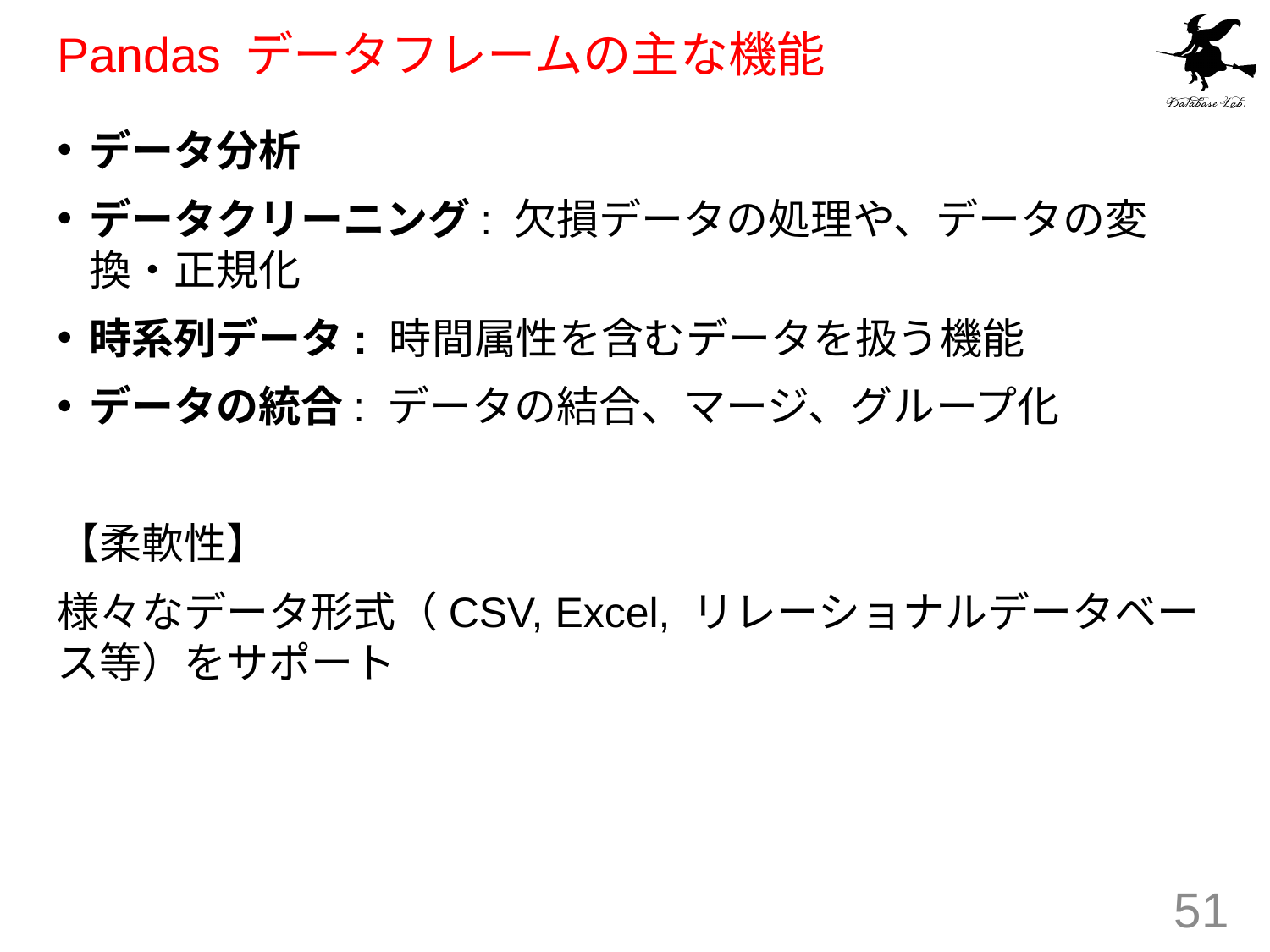

# Pandas データフレームの主な機能
データ分析
データクリーニング: 欠損データの処理や、データの変換・正規化
時系列データ: 時間属性を含むデータを扱う機能
データの統合: データの結合、マージ、グループ化

【柔軟性】
様々なデータ形式（CSV, Excel, リレーショナルデータベース等）をサポート
51